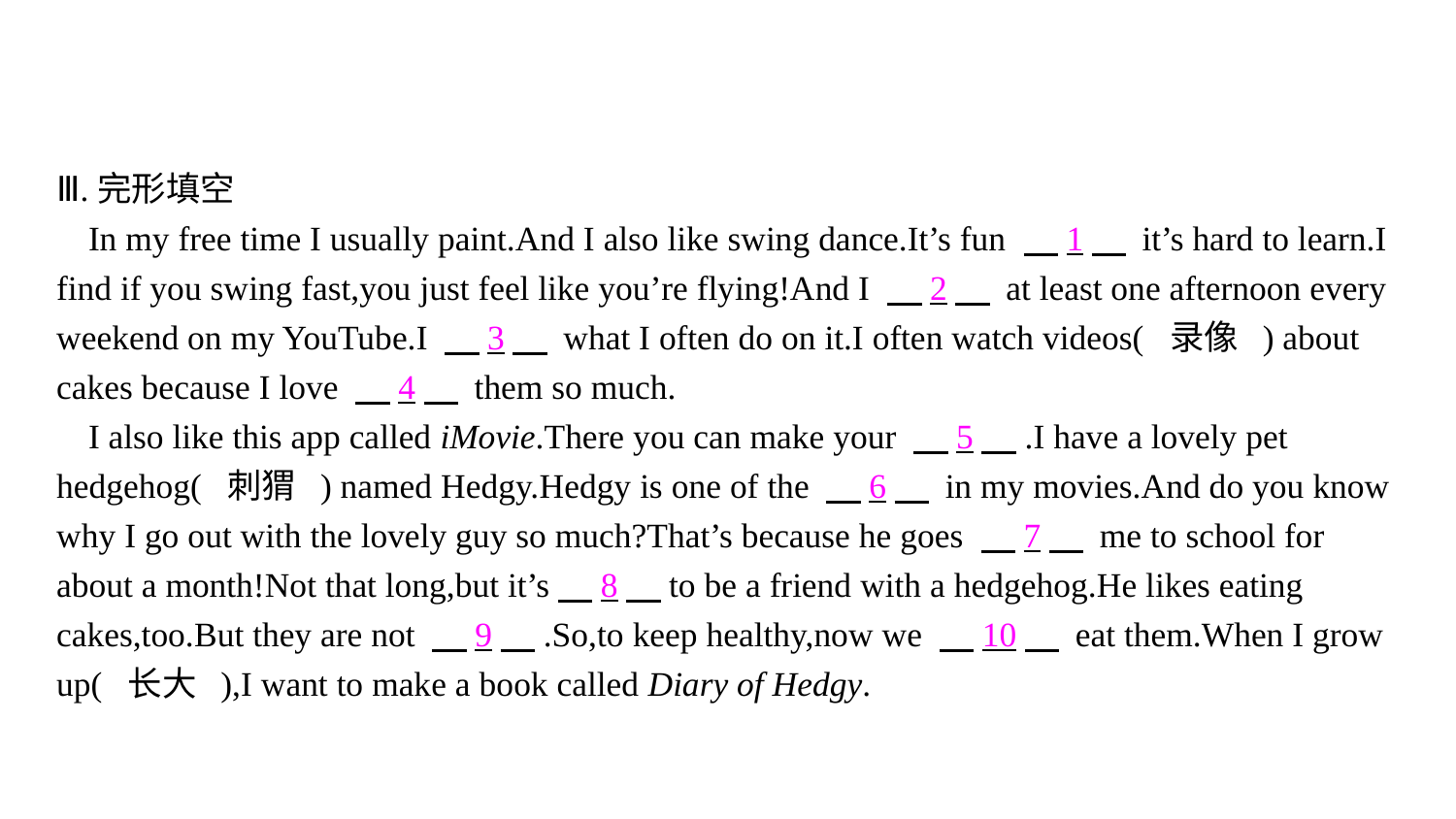

Ⅲ.完形填空
In my free time I usually paint.And I also like swing dance.It’s fun 　1　 it’s hard to learn.I find if you swing fast,you just feel like you’re flying!And I 　2　 at least one afternoon every weekend on my YouTube.I 　3　 what I often do on it.I often watch videos(  录像  ) about cakes because I love 　4　 them so much.
I also like this app called iMovie.There you can make your 　5　.I have a lovely pet hedgehog(  刺猬  ) named Hedgy.Hedgy is one of the 　6　 in my movies.And do you know why I go out with the lovely guy so much?That’s because he goes 　7　 me to school for about a month!Not that long,but it’s　8　to be a friend with a hedgehog.He likes eating cakes,too.But they are not 　9　.So,to keep healthy,now we 　10　 eat them.When I grow up(  长大  ),I want to make a book called Diary of Hedgy.